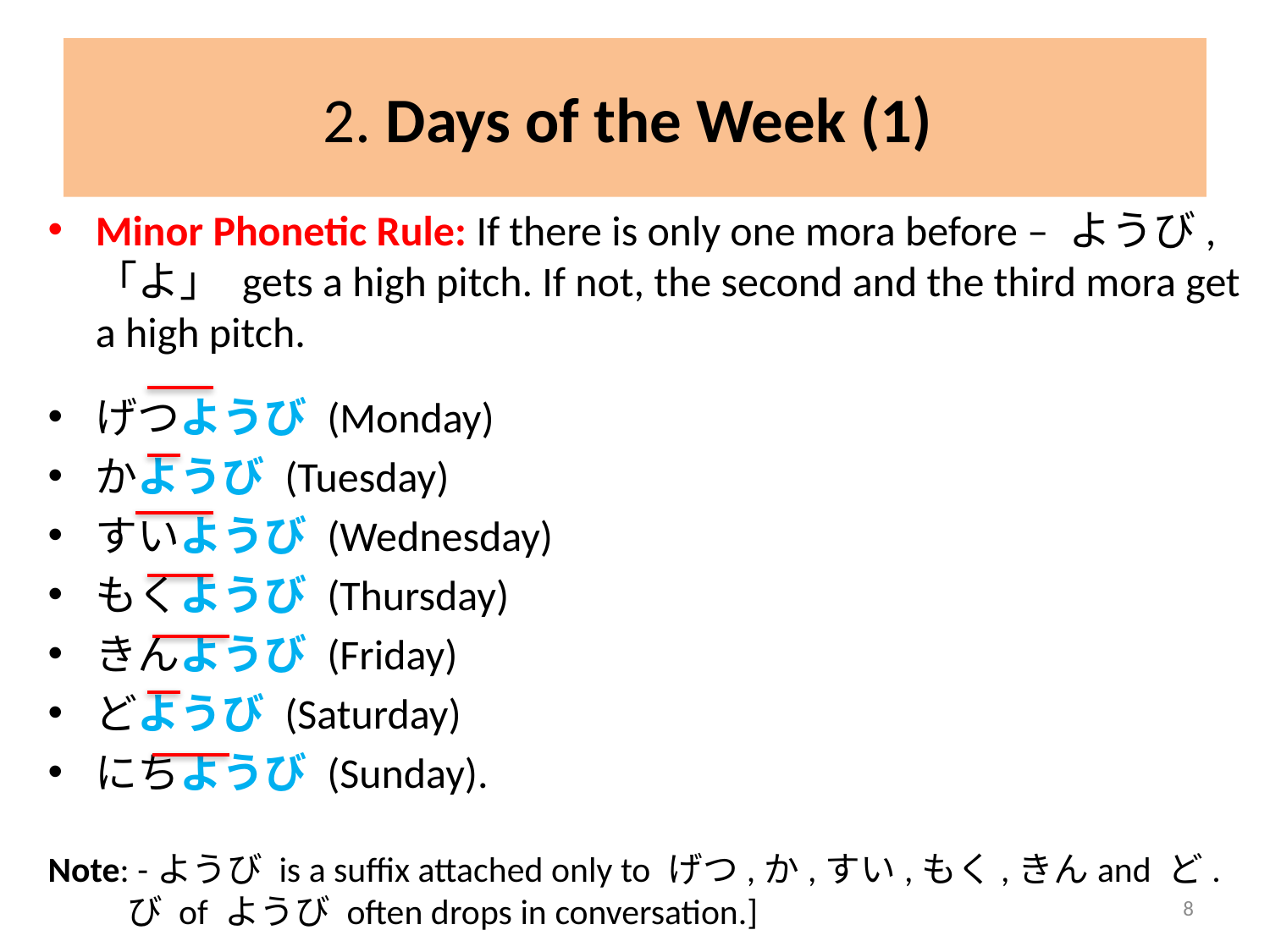

# 2. Days of the Week (1)
Minor Phonetic Rule: If there is only one mora before – ようび, 「よ」 gets a high pitch. If not, the second and the third mora get a high pitch.

げつようび (Monday)
かようび (Tuesday)
すいようび (Wednesday)
もくようび (Thursday)
きんようび (Friday)
どようび (Saturday)
にちようび (Sunday).

Note: -ようび is a suffix attached only to げつ,か,すい,もく,きんand ど.
         び of ようび often drops in conversation.]
8